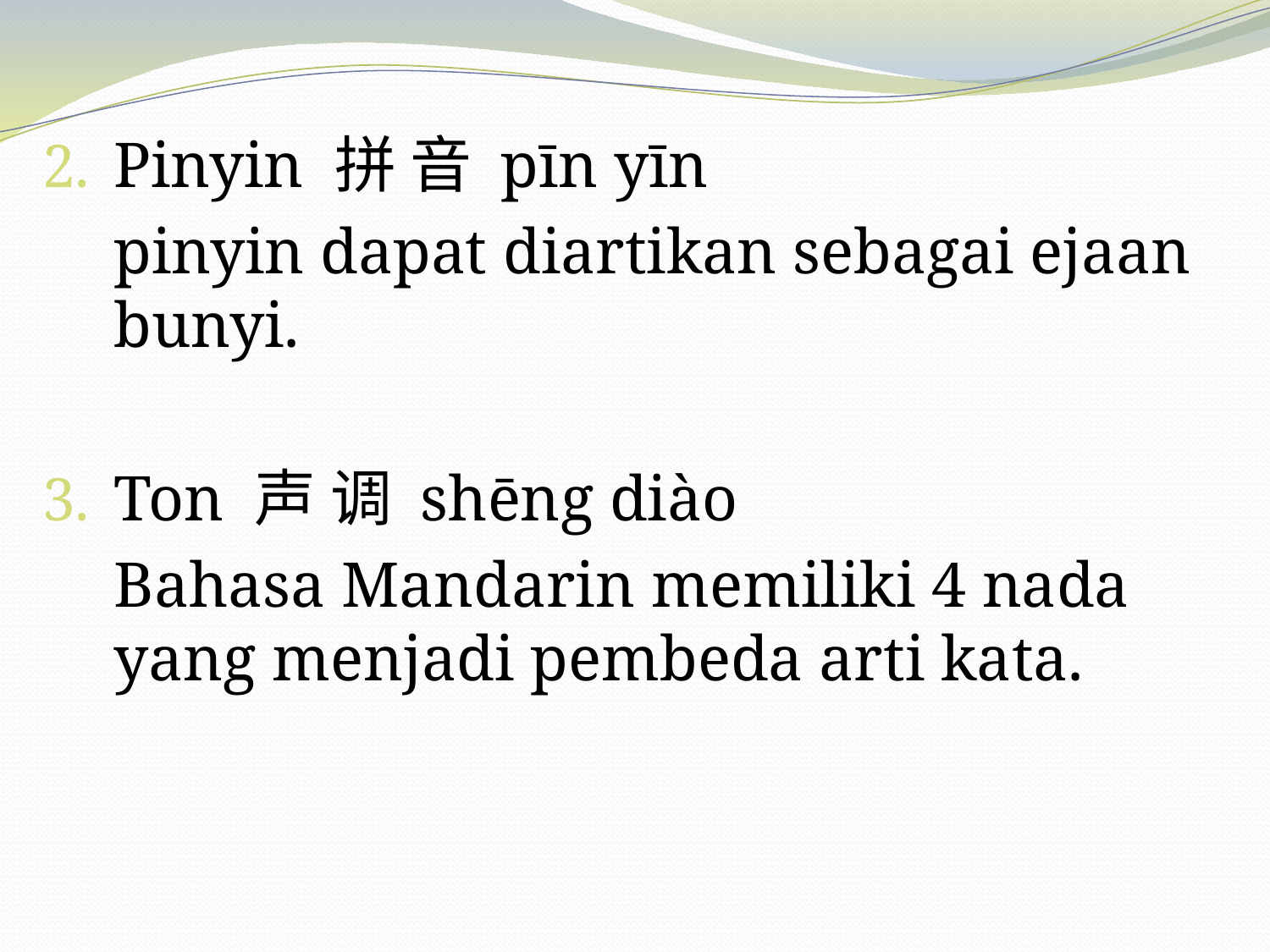

Pinyin 拼 音 pīn yīn
	pinyin dapat diartikan sebagai ejaan bunyi.

Ton 声 调 shēng diào
	Bahasa Mandarin memiliki 4 nada yang menjadi pembeda arti kata.